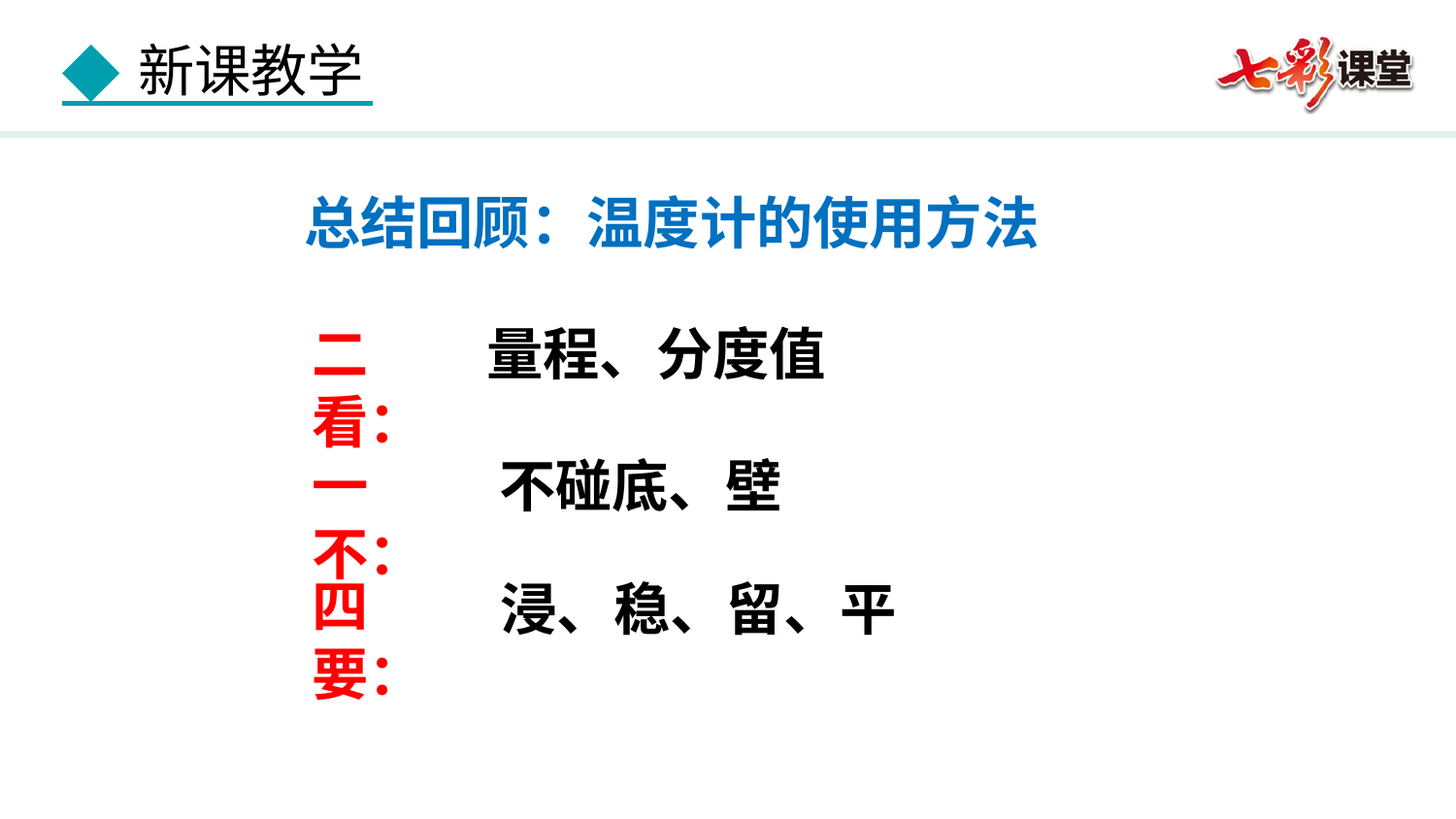

总结回顾：温度计的使用方法
量程、分度值
不碰底、壁
浸、稳、留、平
二看：
一不：
四要：